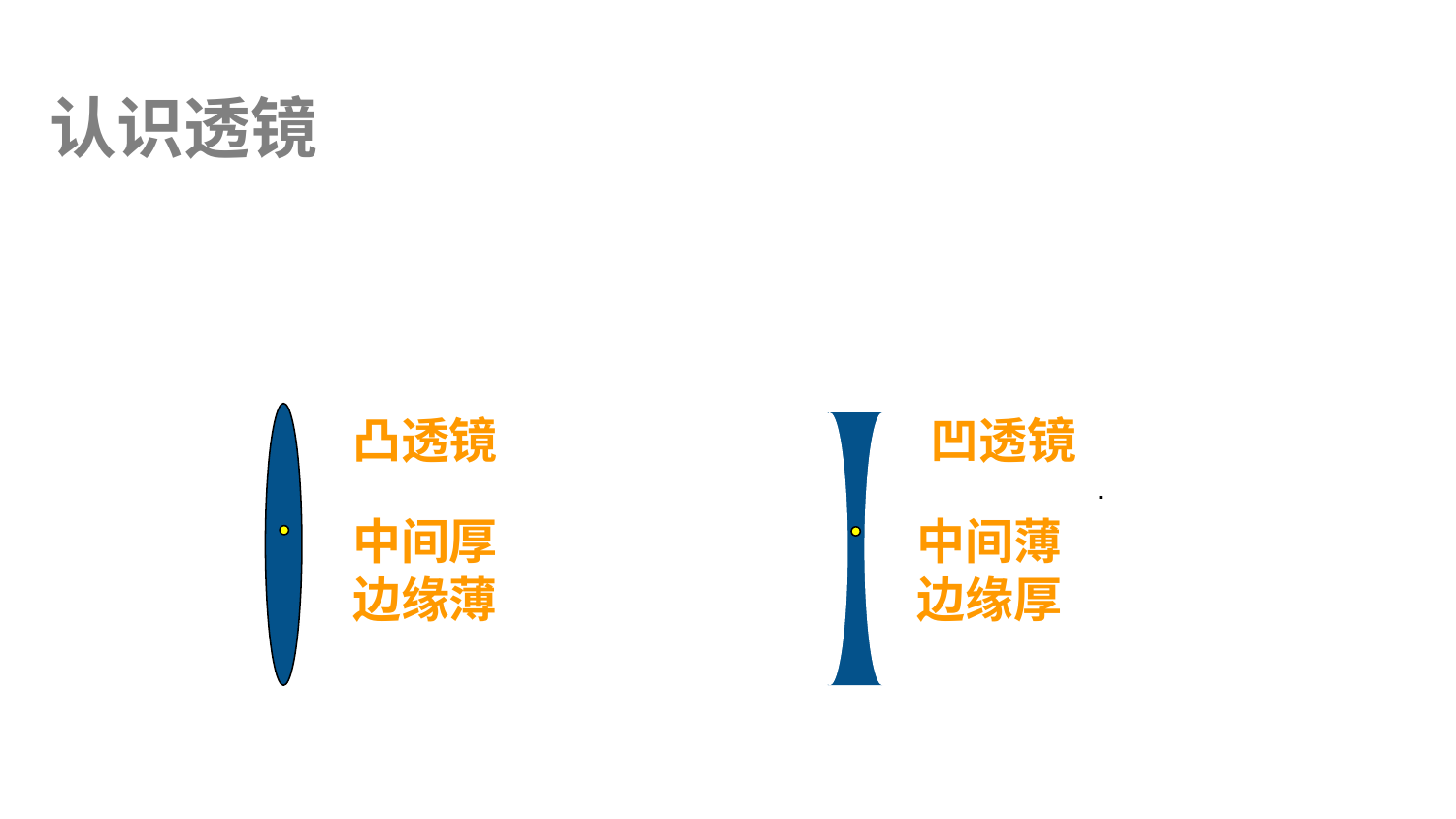

认识透镜
观察镜中的像

凸透镜
凹透镜

.
中间厚   边缘薄
中间薄   边缘厚